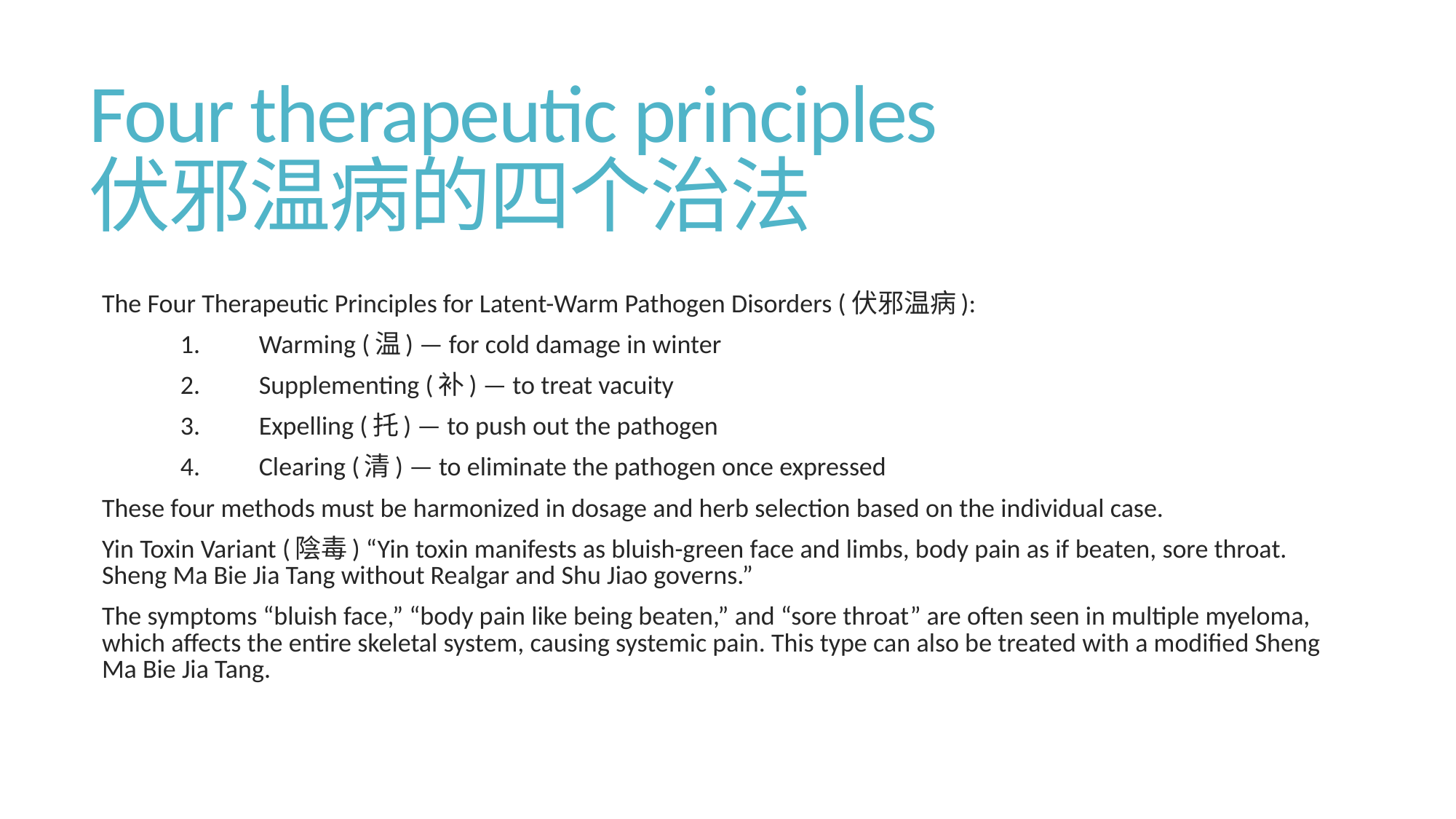

# Four therapeutic principles 伏邪温病的四个治法

The Four Therapeutic Principles for Latent-Warm Pathogen Disorders (伏邪温病):
	1.	Warming (温) — for cold damage in winter
	2.	Supplementing (补) — to treat vacuity
	3.	Expelling (托) — to push out the pathogen
	4.	Clearing (清) — to eliminate the pathogen once expressed
These four methods must be harmonized in dosage and herb selection based on the individual case.
Yin Toxin Variant (陰毒) “Yin toxin manifests as bluish-green face and limbs, body pain as if beaten, sore throat. Sheng Ma Bie Jia Tang without Realgar and Shu Jiao governs.”
The symptoms “bluish face,” “body pain like being beaten,” and “sore throat” are often seen in multiple myeloma, which affects the entire skeletal system, causing systemic pain. This type can also be treated with a modified Sheng Ma Bie Jia Tang.